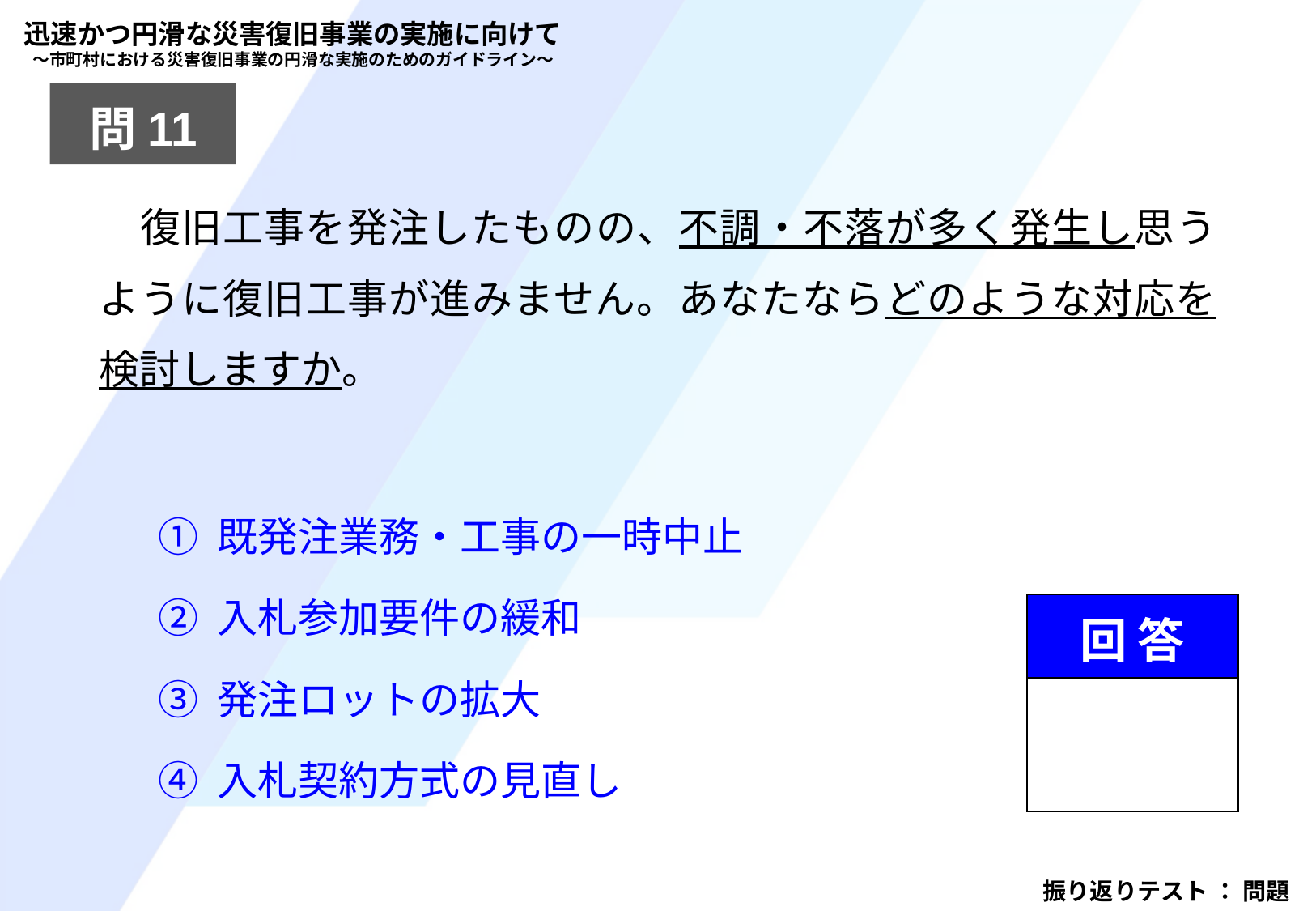

迅速かつ円滑な災害復旧事業の実施に向けて
～市町村における災害復旧事業の円滑な実施のためのガイドライン～
問11
　復旧工事を発注したものの、不調・不落が多く発生し思うように復旧工事が進みません。あなたならどのような対応を検討しますか。
① 既発注業務・工事の一時中止
② 入札参加要件の緩和
③ 発注ロットの拡大
④ 入札契約方式の見直し
| 回 答 |
| --- |
|  |
振り返りテスト ： 問題